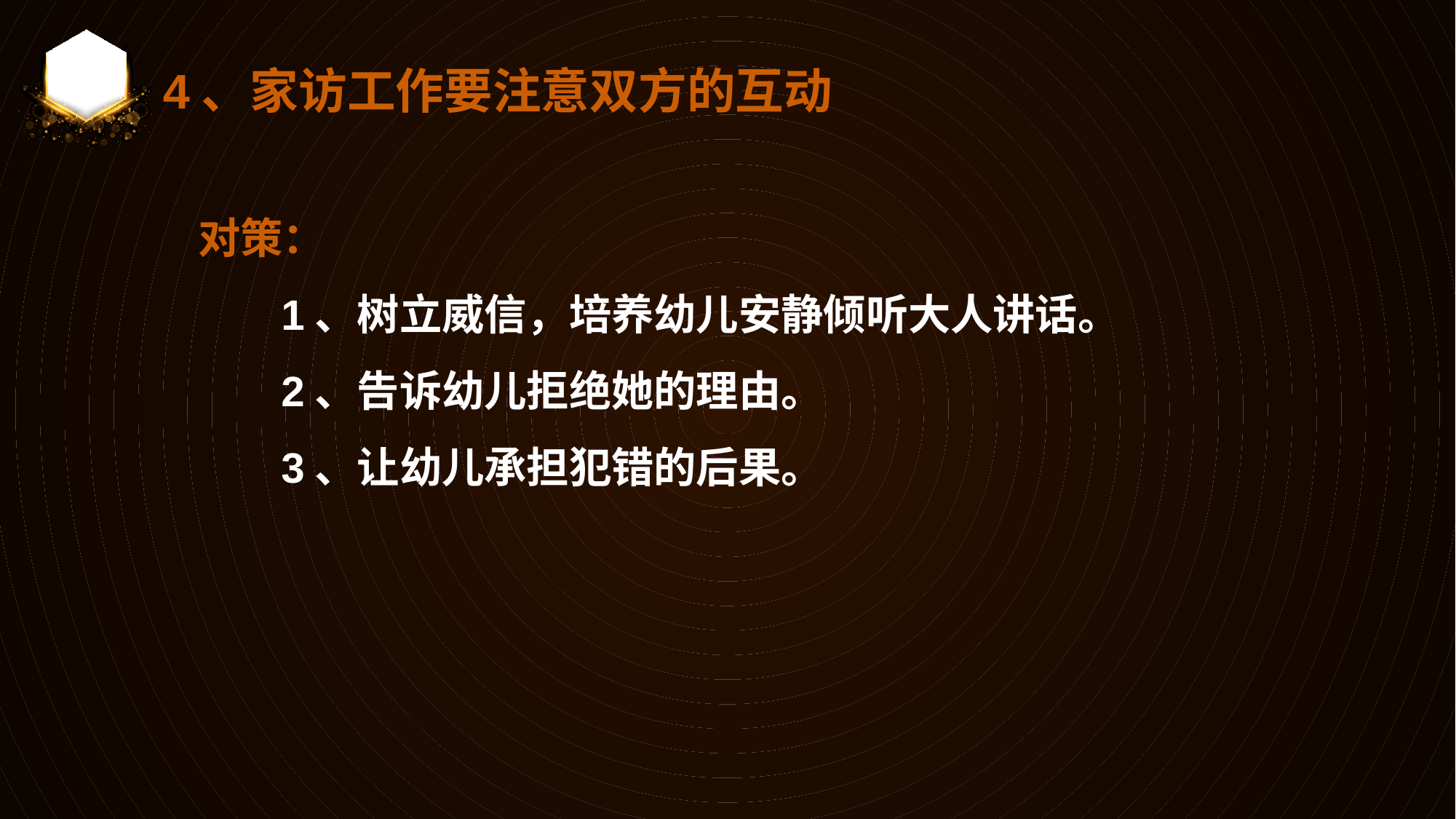

4、家访工作要注意双方的互动
对策：
       1、树立威信，培养幼儿安静倾听大人讲话。
       2、告诉幼儿拒绝她的理由。
       3、让幼儿承担犯错的后果。